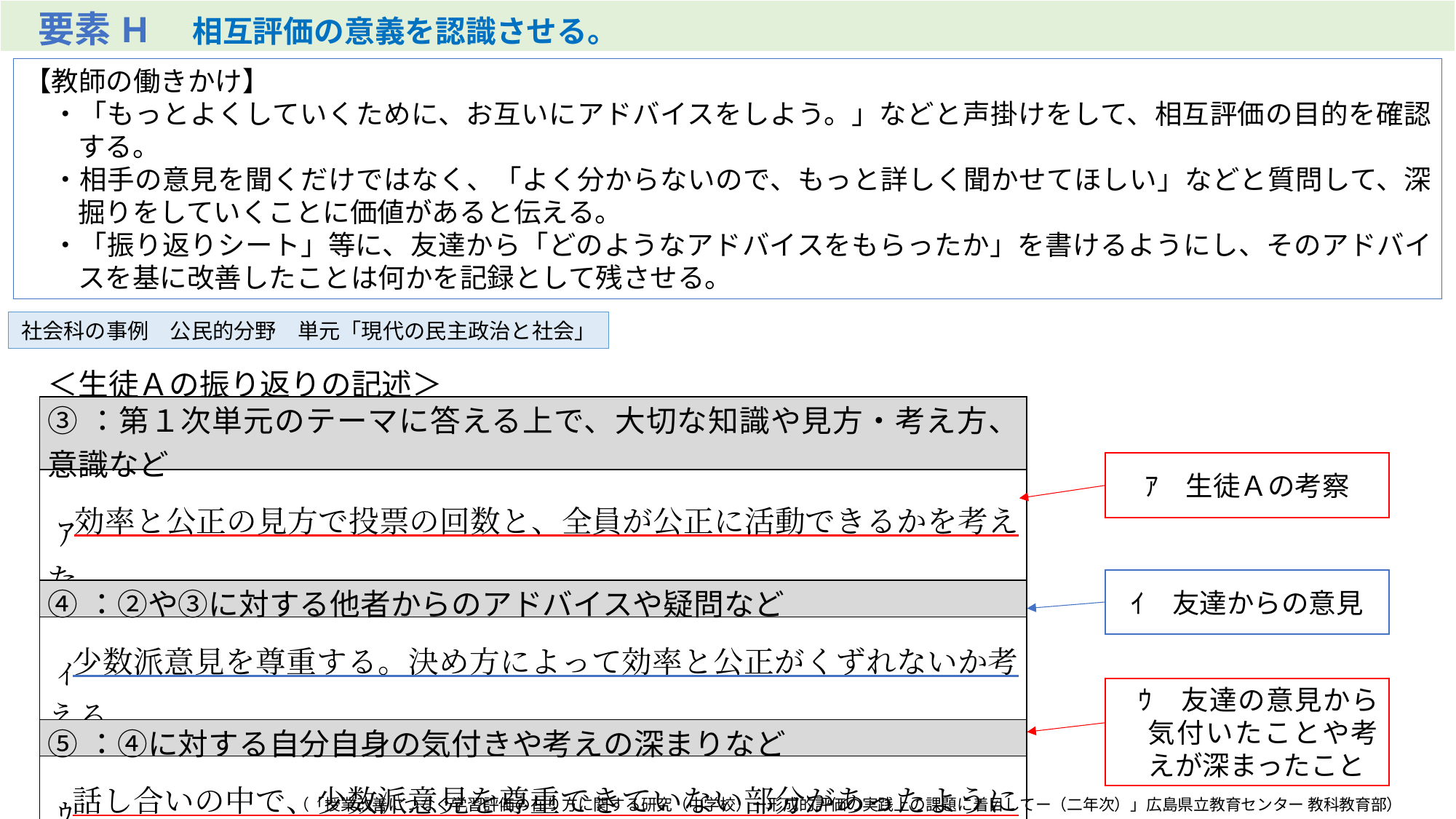

| 要素H　相互評価の意義を認識させる。 |
| --- |
【教師の働きかけ】
　・「もっとよくしていくために、お互いにアドバイスをしよう。」などと声掛けをして、相互評価の目的を確認する。
　・相手の意見を聞くだけではなく、「よく分からないので、もっと詳しく聞かせてほしい」などと質問して、深掘りをしていくことに価値があると伝える。
　・「振り返りシート」等に、友達から「どのようなアドバイスをもらったか」を書けるようにし、そのアドバイスを基に改善したことは何かを記録として残させる。
社会科の事例　公民的分野　単元「現代の民主政治と社会」
| ＜生徒Ａの振り返りの記述＞ |
| --- |
| ③：第１次単元のテーマに答える上で、大切な知識や見方・考え方、意識など |
| ｱ効率と公正の見方で投票の回数と、全員が公正に活動できるかを考えた。 |
| ④：②や③に対する他者からのアドバイスや疑問など |
| ｲ少数派意見を尊重する。決め方によって効率と公正がくずれないか考える。 |
| ⑤：④に対する自分自身の気付きや考えの深まりなど |
| ｳ話し合いの中で、少数派意見を尊重できていない部分があったように思う。 |
ｱ　生徒Ａの考察
ｲ　友達からの意見
  ｳ　友達の意見から気付いたことや考えが深まったこと
（「授業改善につなぐ学習評価の在り方に関する研究（中学校）ー形成的評価の実践上の課題に着目してー（二年次）」広島県立教育センター 教科教育部）